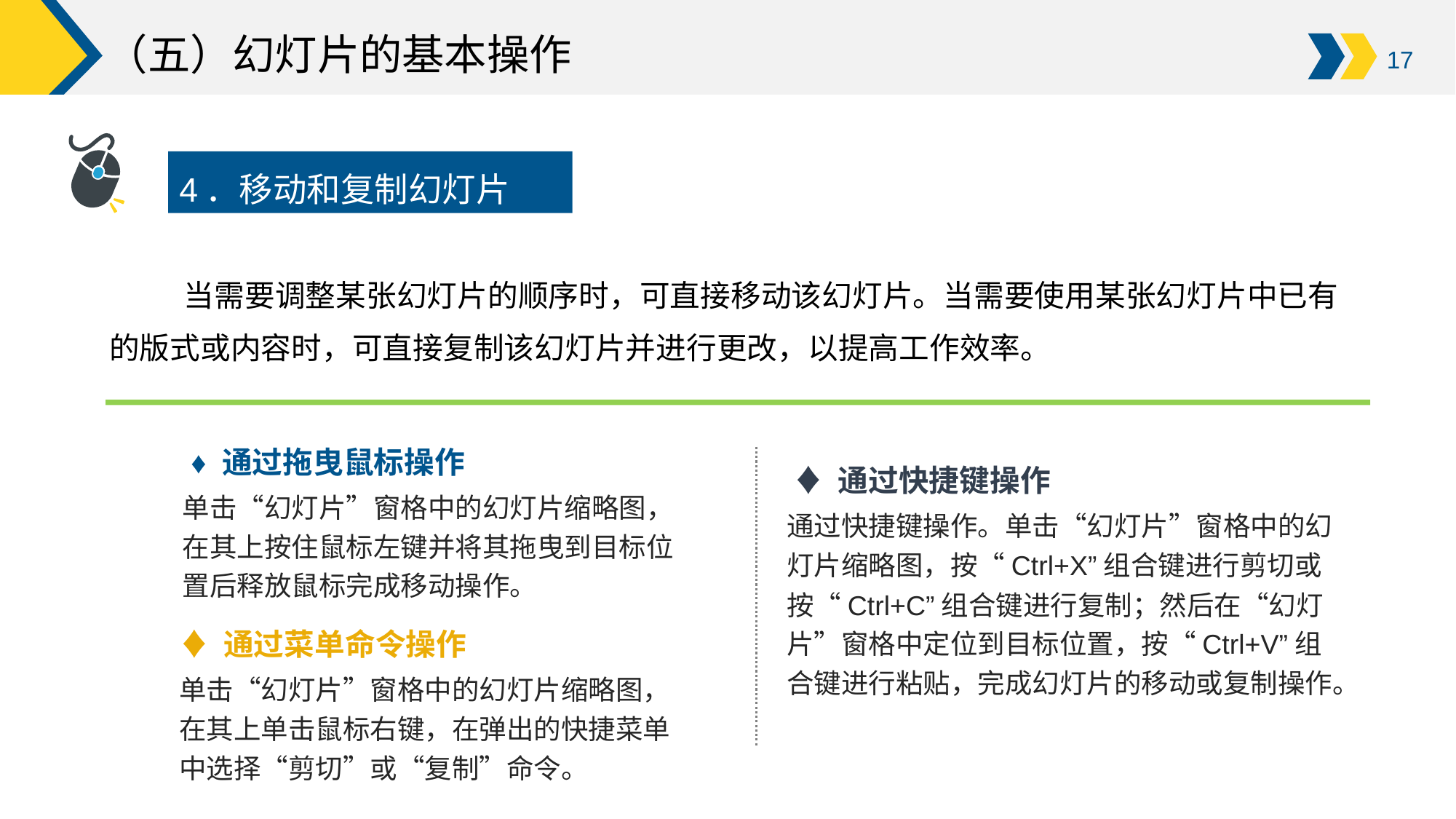

# （五）幻灯片的基本操作

4．移动和复制幻灯片

当需要调整某张幻灯片的顺序时，可直接移动该幻灯片。当需要使用某张幻灯片中已有的版式或内容时，可直接复制该幻灯片并进行更改，以提高工作效率。

 ♦ 通过拖曳鼠标操作
单击“幻灯片”窗格中的幻灯片缩略图，在其上按住鼠标左键并将其拖曳到目标位置后释放鼠标完成移动操作。
 ♦ 通过快捷键操作
通过快捷键操作。单击“幻灯片”窗格中的幻灯片缩略图，按“Ctrl+X”组合键进行剪切或按“Ctrl+C”组合键进行复制；然后在“幻灯片”窗格中定位到目标位置，按“Ctrl+V”组合键进行粘贴，完成幻灯片的移动或复制操作。
♦ 通过菜单命令操作
单击“幻灯片”窗格中的幻灯片缩略图，在其上单击鼠标右键，在弹出的快捷菜单中选择“剪切”或“复制”命令。